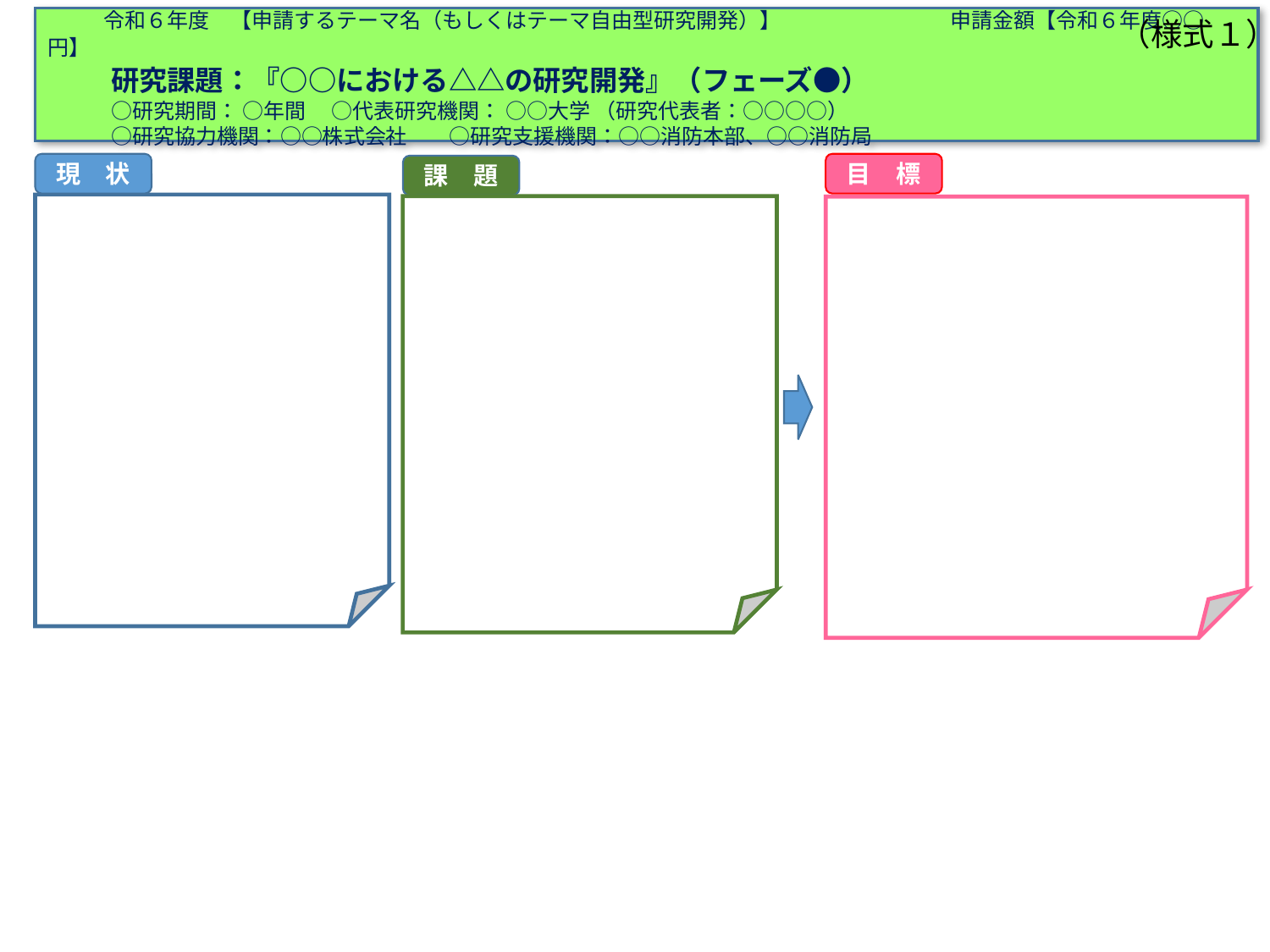

令和６年度　【申請するテーマ名（もしくはテーマ自由型研究開発）】　　　　　　　　申請金額【令和６年度○○円】
　　研究課題：『○○における△△の研究開発』（フェーズ●）
　　　○研究期間： ○年間　 ○代表研究機関： ○○大学 （研究代表者：○○○○）
　　　○研究協力機関：○○株式会社　　○研究支援機関：○○消防本部、○○消防局
（様式１）
現　状
目　標
課　題